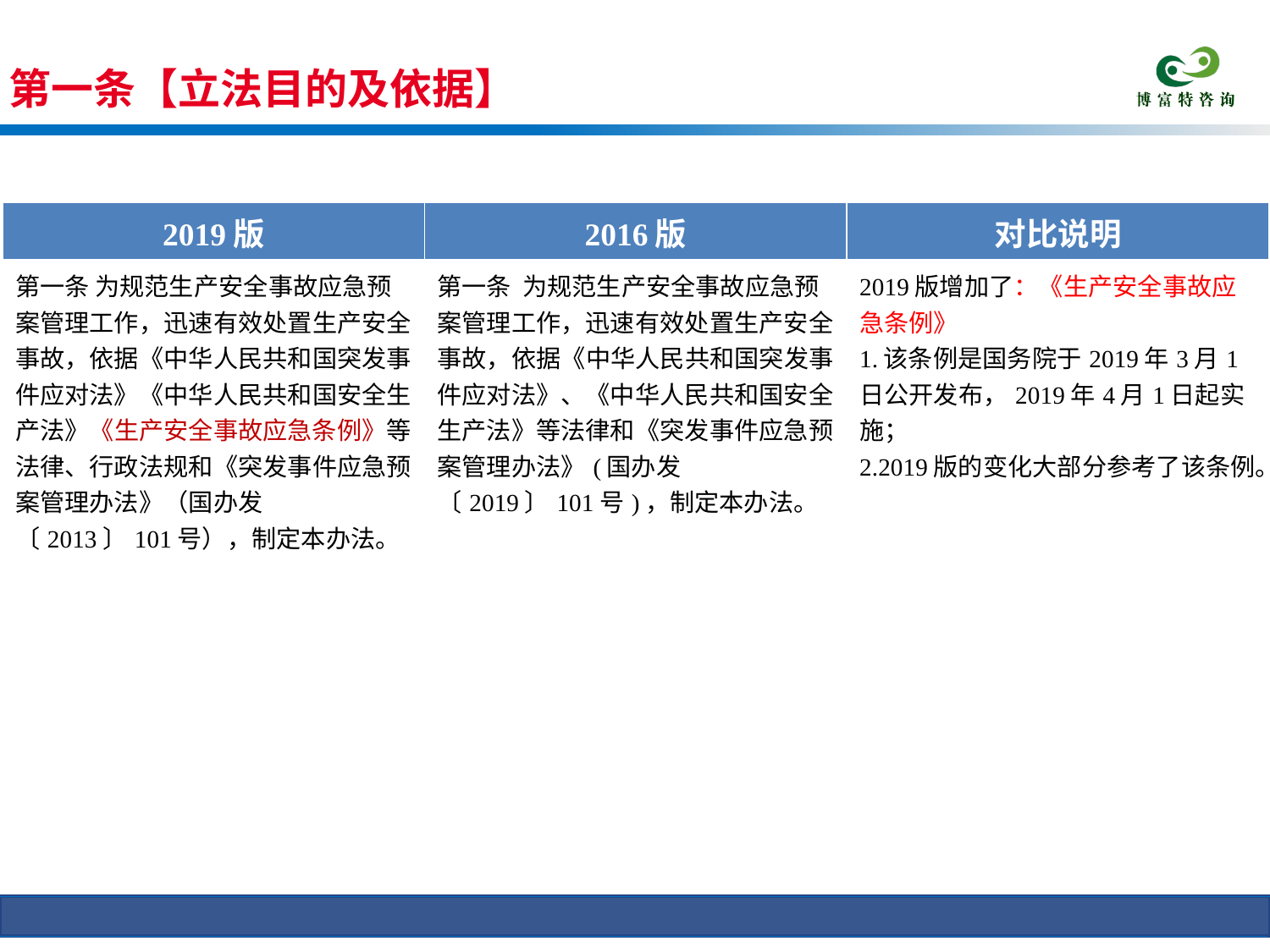

第一条【立法目的及依据】
条文对比
| 2019版 | 2016版 | 对比说明 |
| --- | --- | --- |
| 第一条 为规范生产安全事故应急预案管理工作，迅速有效处置生产安全事故，依据《中华人民共和国突发事件应对法》《中华人民共和国安全生产法》《生产安全事故应急条例》等法律、行政法规和《突发事件应急预案管理办法》（国办发〔2013〕101号），制定本办法。 | 第一条 为规范生产安全事故应急预案管理工作，迅速有效处置生产安全事故，依据《中华人民共和国突发事件应对法》、《中华人民共和国安全生产法》等法律和《突发事件应急预案管理办法》(国办发〔2019〕101号)，制定本办法。 | 2019版增加了：《生产安全事故应急条例》 1.该条例是国务院于2019年3月1日公开发布，2019年4月1日起实施； 2.2019版的变化大部分参考了该条例。 |